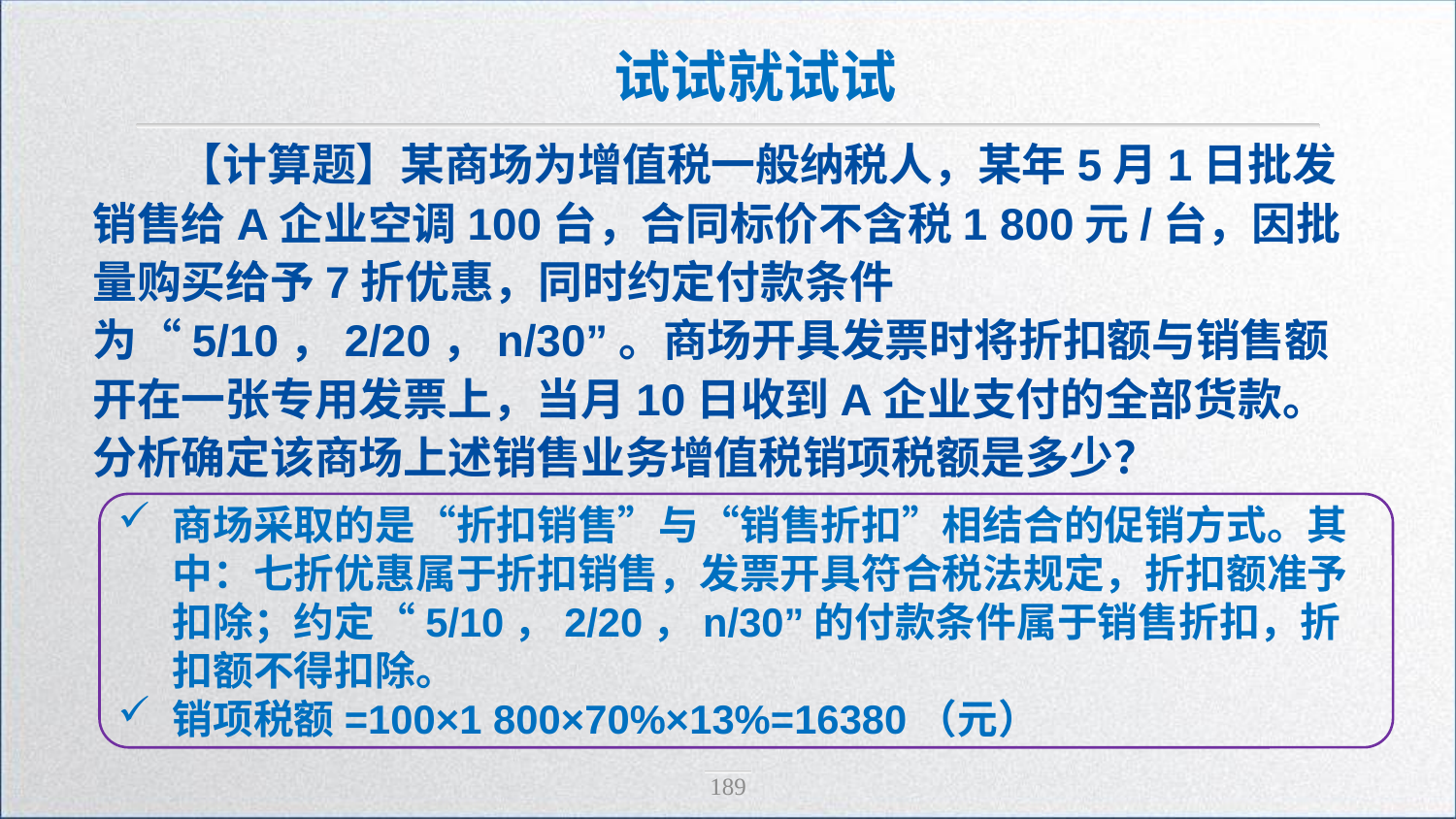

试试就试试
【计算题】某商场为增值税一般纳税人，某年5月1日批发销售给A企业空调100台，合同标价不含税1 800元/台，因批量购买给予7折优惠，同时约定付款条件为“5/10，2/20，n/30”。商场开具发票时将折扣额与销售额开在一张专用发票上，当月10日收到A企业支付的全部货款。分析确定该商场上述销售业务增值税销项税额是多少？

商场采取的是“折扣销售”与“销售折扣”相结合的促销方式。其中：七折优惠属于折扣销售，发票开具符合税法规定，折扣额准予扣除；约定“5/10，2/20，n/30”的付款条件属于销售折扣，折扣额不得扣除。
销项税额=100×1 800×70%×13%=16380（元）
189